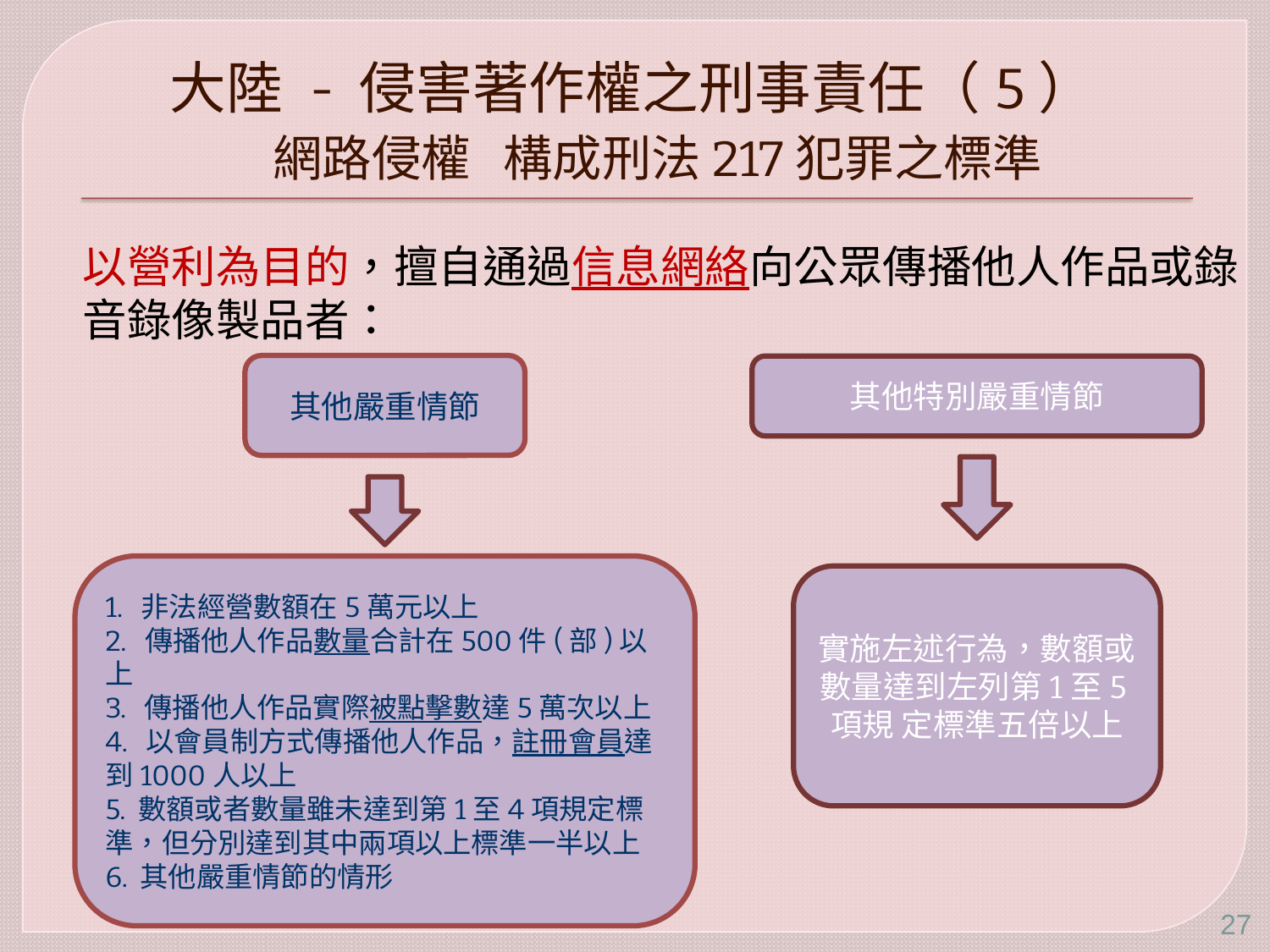

# 大陸 - 侵害著作權之刑事責任（5） 網路侵權   構成刑法217犯罪之標準
以營利為目的，擅自通過信息網絡向公眾傳播他人作品或錄音錄像製品者：

其他嚴重情節
其他特別嚴重情節

1.  非法經營數額在5萬元以上
2.  傳播他人作品數量合計在500件(部)以上
3.  傳播他人作品實際被點擊數達5萬次以上
4.  以會員制方式傳播他人作品，註冊會員達到1000人以上
5. 數額或者數量雖未達到第1至4項規定標準，但分別達到其中兩項以上標準一半以上
6. 其他嚴重情節的情形
實施左述行為，數額或數量達到左列第1至5項規 定標準五倍以上
27